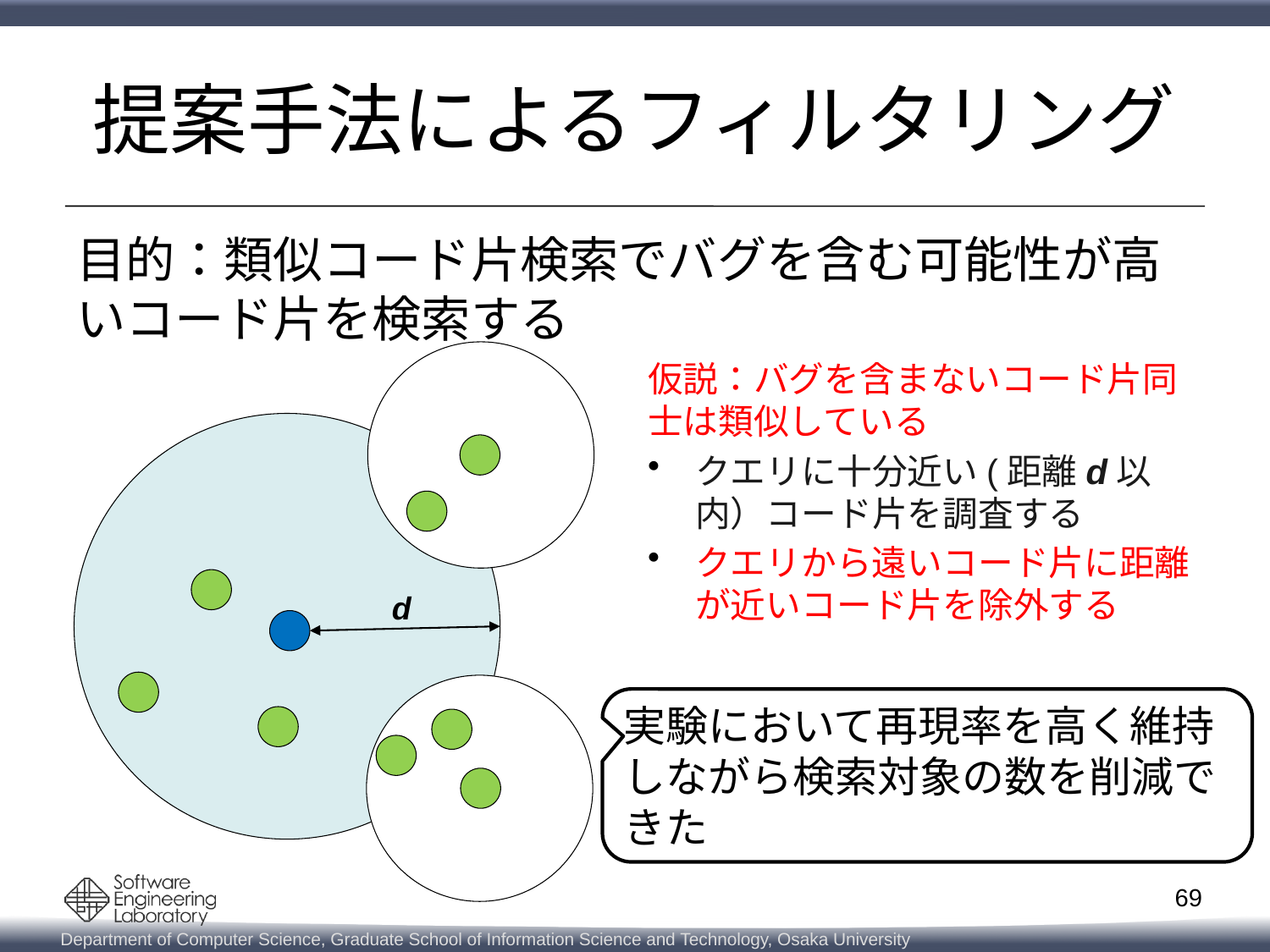

# 提案手法によるフィルタリング
目的：類似コード片検索でバグを含む可能性が高いコード片を検索する

仮説：バグを含まないコード片同士は類似している
クエリに十分近い(距離d以内）コード片を調査する
クエリから遠いコード片に距離が近いコード片を除外する

d

実験において再現率を高く維持しながら検索対象の数を削減できた

69